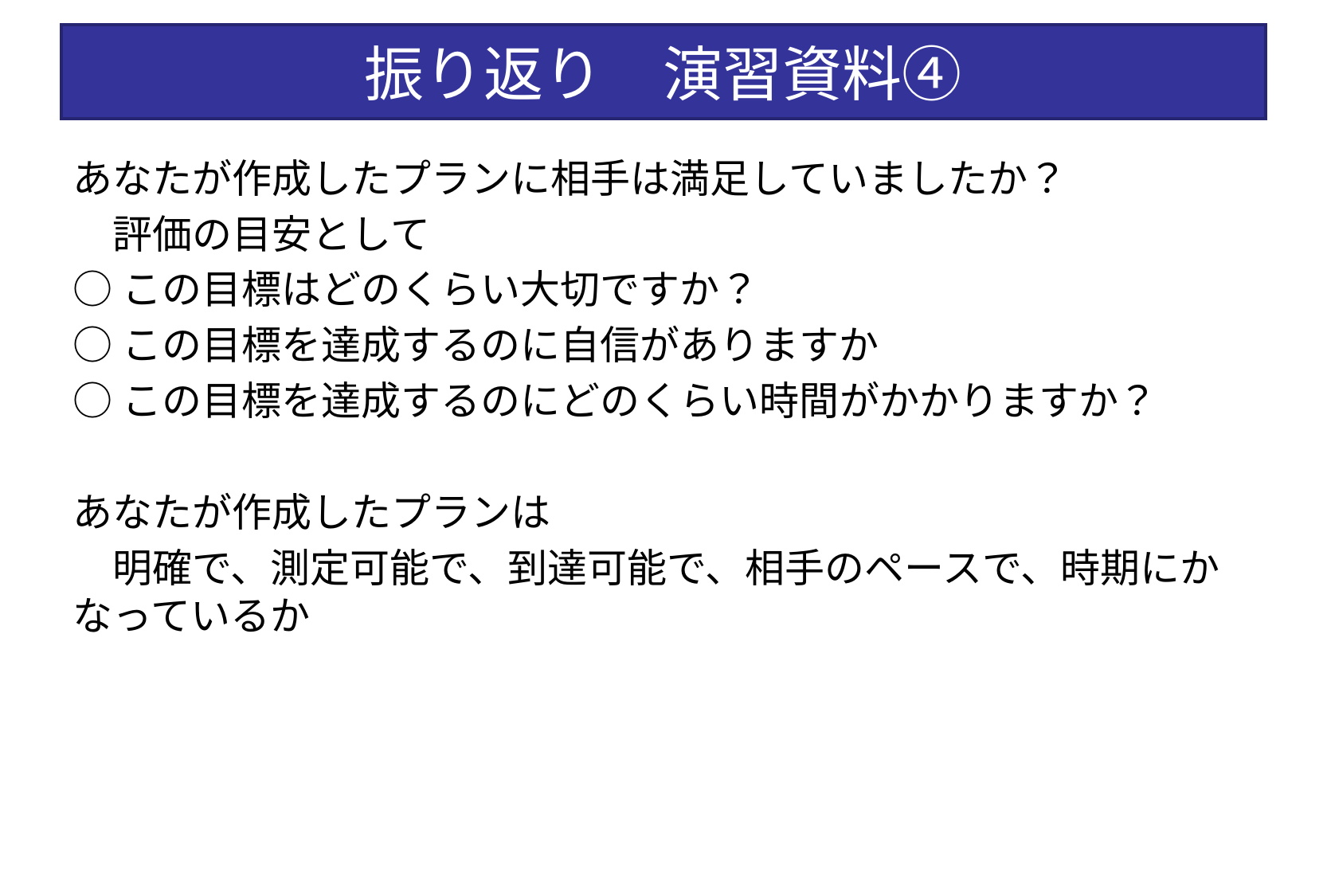

# 振り返り　演習資料④
あなたが作成したプランに相手は満足していましたか？
　評価の目安として
○この目標はどのくらい大切ですか？
○この目標を達成するのに自信がありますか
○この目標を達成するのにどのくらい時間がかかりますか？

あなたが作成したプランは
　明確で、測定可能で、到達可能で、相手のペースで、時期にかなっているか